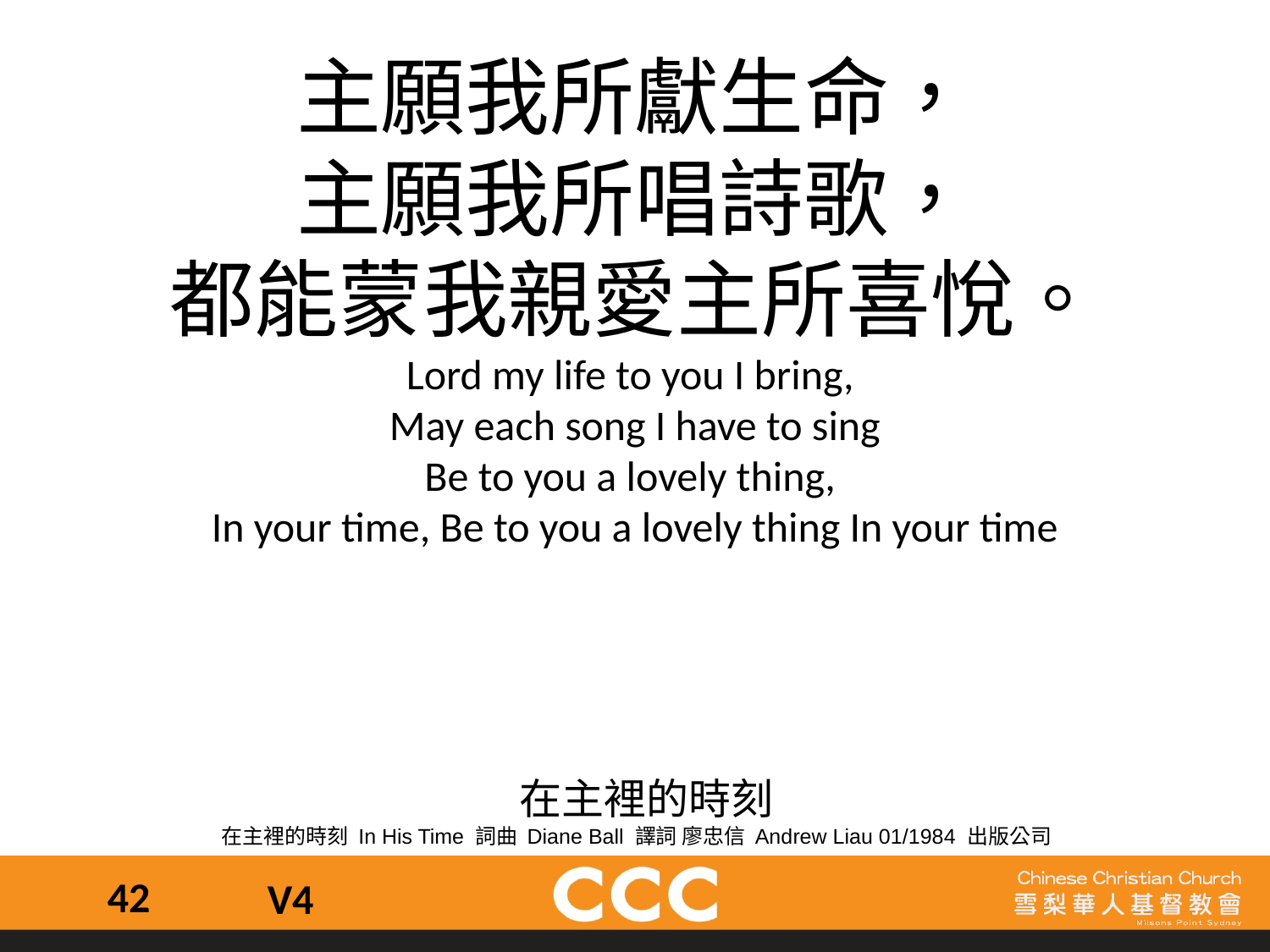

主願我所獻生命，
主願我所唱詩歌，
都能蒙我親愛主所喜悅。
Lord my life to you I bring,
May each song I have to sing
Be to you a lovely thing,
In your time, Be to you a lovely thing In your time
 在主裡的時刻
在主裡的時刻 In His Time 詞曲 Diane Ball 譯詞 廖忠信 Andrew Liau 01/1984 出版公司
42
V4